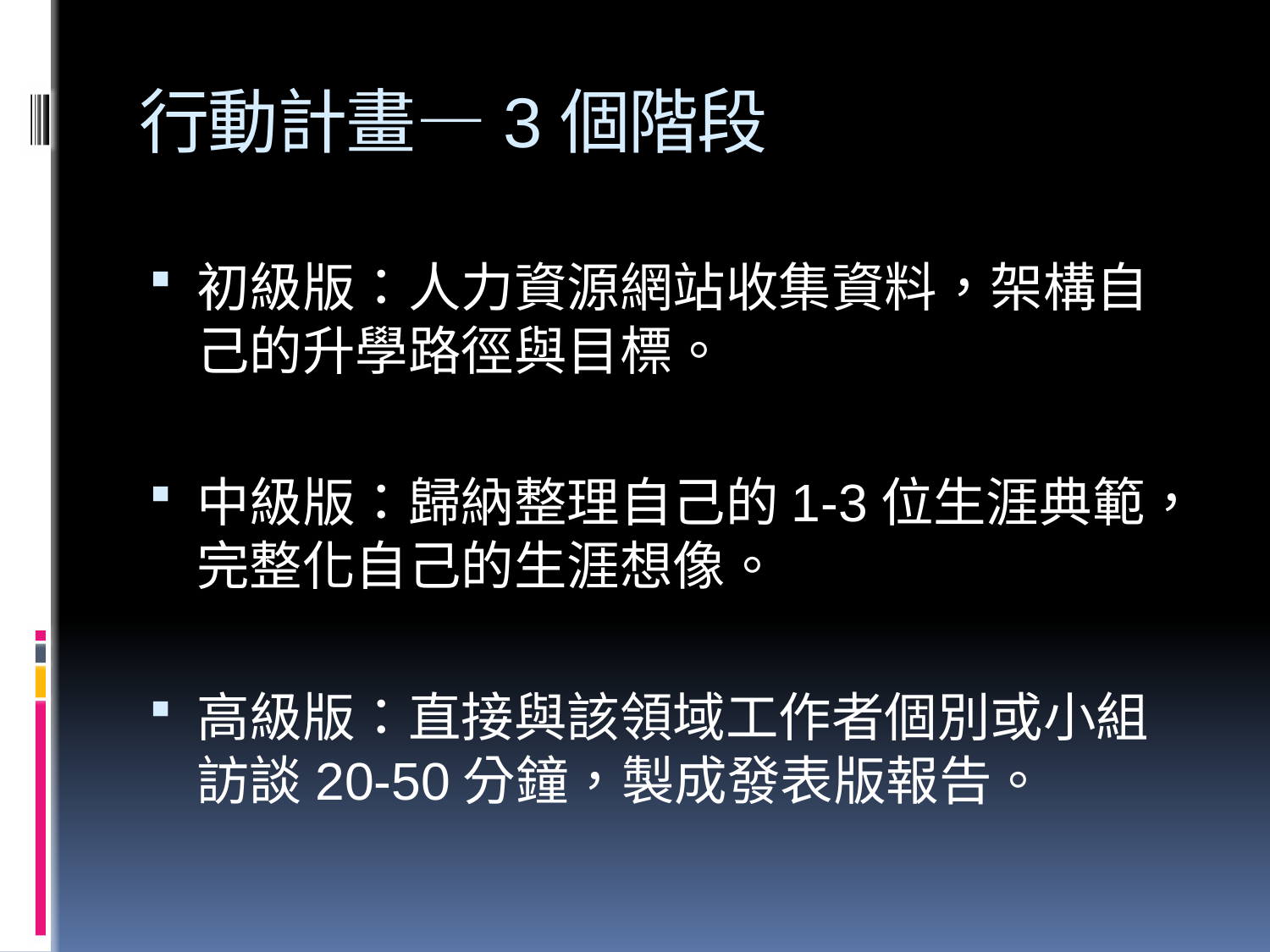

# 行動計畫—3個階段
初級版：人力資源網站收集資料，架構自己的升學路徑與目標。

中級版：歸納整理自己的1-3位生涯典範，完整化自己的生涯想像。

高級版：直接與該領域工作者個別或小組訪談20-50分鐘，製成發表版報告。